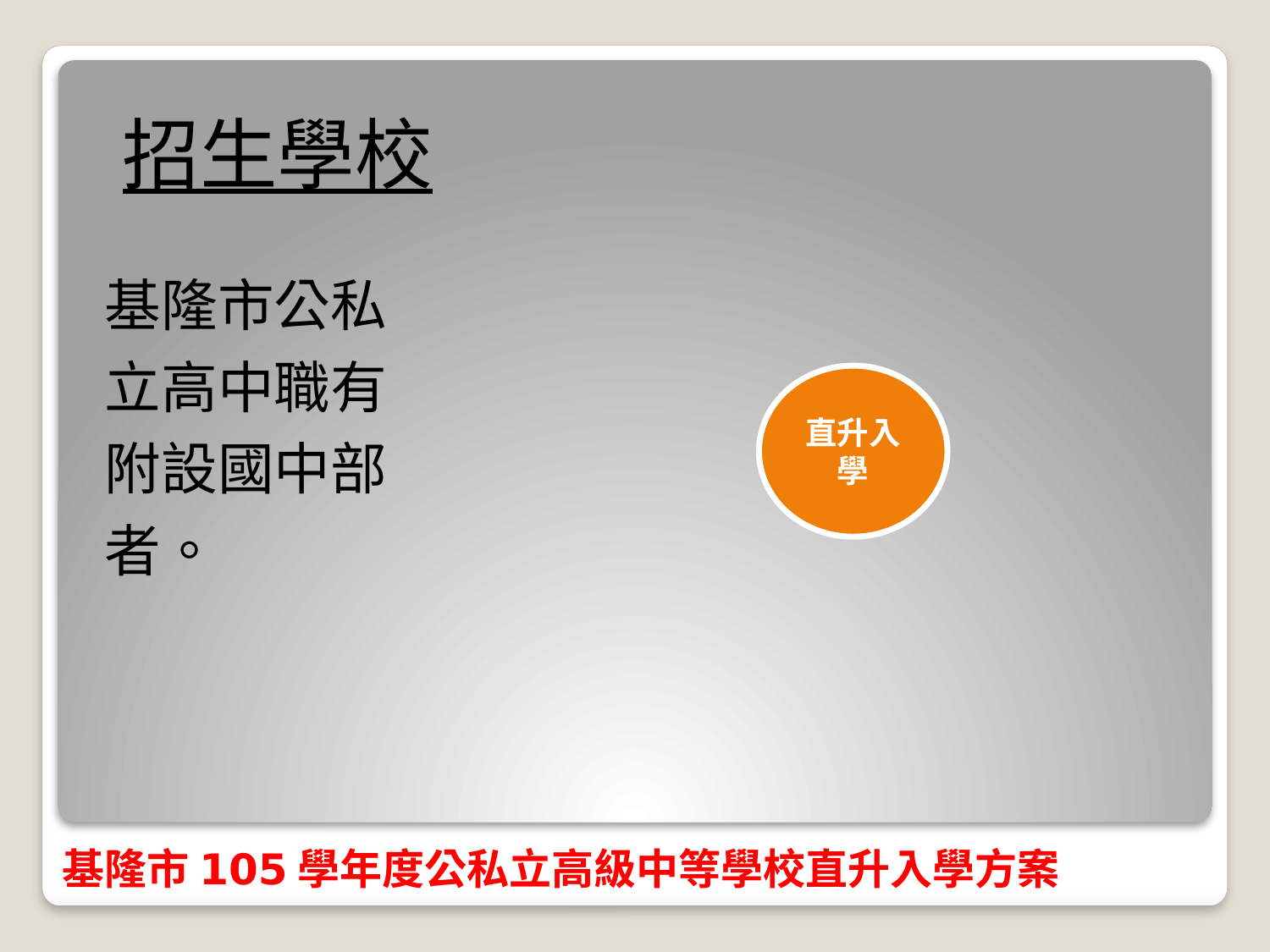

招生學校
直升入學
高中
基隆市公私
立高中職有
附設國中部
者。
# 基隆市105學年度公私立高級中等學校直升入學方案